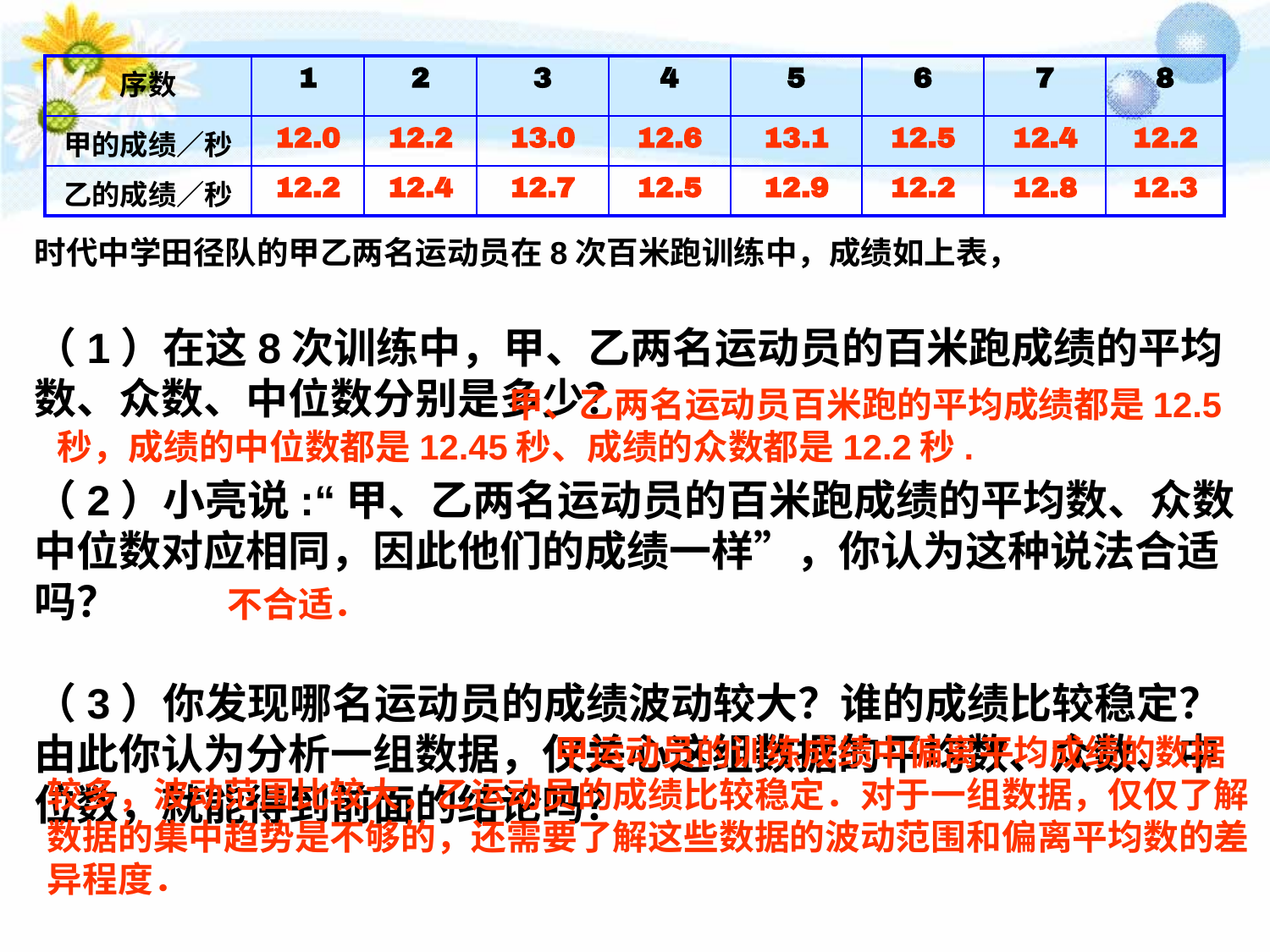

| 序数 | 1 | 2 | 3 | 4 | 5 | 6 | 7 | 8 |
| --- | --- | --- | --- | --- | --- | --- | --- | --- |
| 甲的成绩／秒 | 12.0 | 12.2 | 13.0 | 12.6 | 13.1 | 12.5 | 12.4 | 12.2 |
| 乙的成绩／秒 | 12.2 | 12.4 | 12.7 | 12.5 | 12.9 | 12.2 | 12.8 | 12.3 |
时代中学田径队的甲乙两名运动员在8次百米跑训练中，成绩如上表，

（1）在这8次训练中，甲、乙两名运动员的百米跑成绩的平均数、众数、中位数分别是多少？

（2）小亮说:“甲、乙两名运动员的百米跑成绩的平均数、众数中位数对应相同，因此他们的成绩一样”，你认为这种说法合适吗？

（3）你发现哪名运动员的成绩波动较大？谁的成绩比较稳定？由此你认为分析一组数据，仅关心这组数据的平均数、众数、中位数，就能得到前面的结论吗？
                                                       甲、乙两名运动员百米跑的平均成绩都是12.5秒，成绩的中位数都是12.45秒、成绩的众数都是12.2秒.
不合适．
                                                              甲运动员的训练成绩中偏离平均成绩的数据较多，波动范围比较大，乙运动员的成绩比较稳定．对于一组数据，仅仅了解数据的集中趋势是不够的，还需要了解这些数据的波动范围和偏离平均数的差异程度．